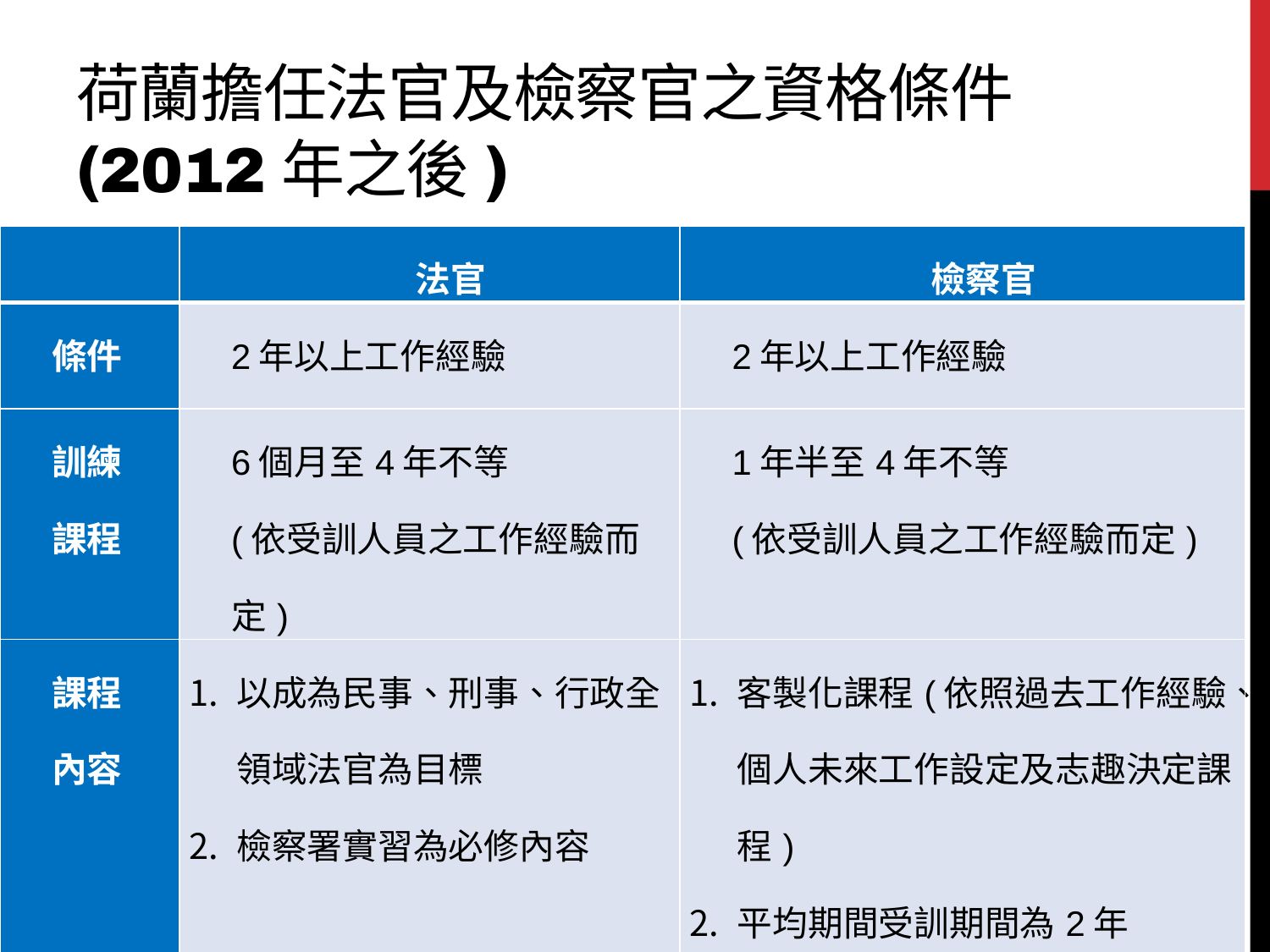

# 荷蘭擔任法官及檢察官之資格條件(2012年之後)
|  | 法官 | 檢察官 |
| --- | --- | --- |
| 條件 | 2年以上工作經驗 | 2年以上工作經驗 |
| 訓練 課程 | 6個月至4年不等 (依受訓人員之工作經驗而定) | 1年半至4年不等 (依受訓人員之工作經驗而定) |
| 課程 內容 | 以成為民事、刑事、行政全領域法官為目標 檢察署實習為必修內容 | 客製化課程(依照過去工作經驗、個人未來工作設定及志趣決定課程) 平均期間受訓期間為2年 |